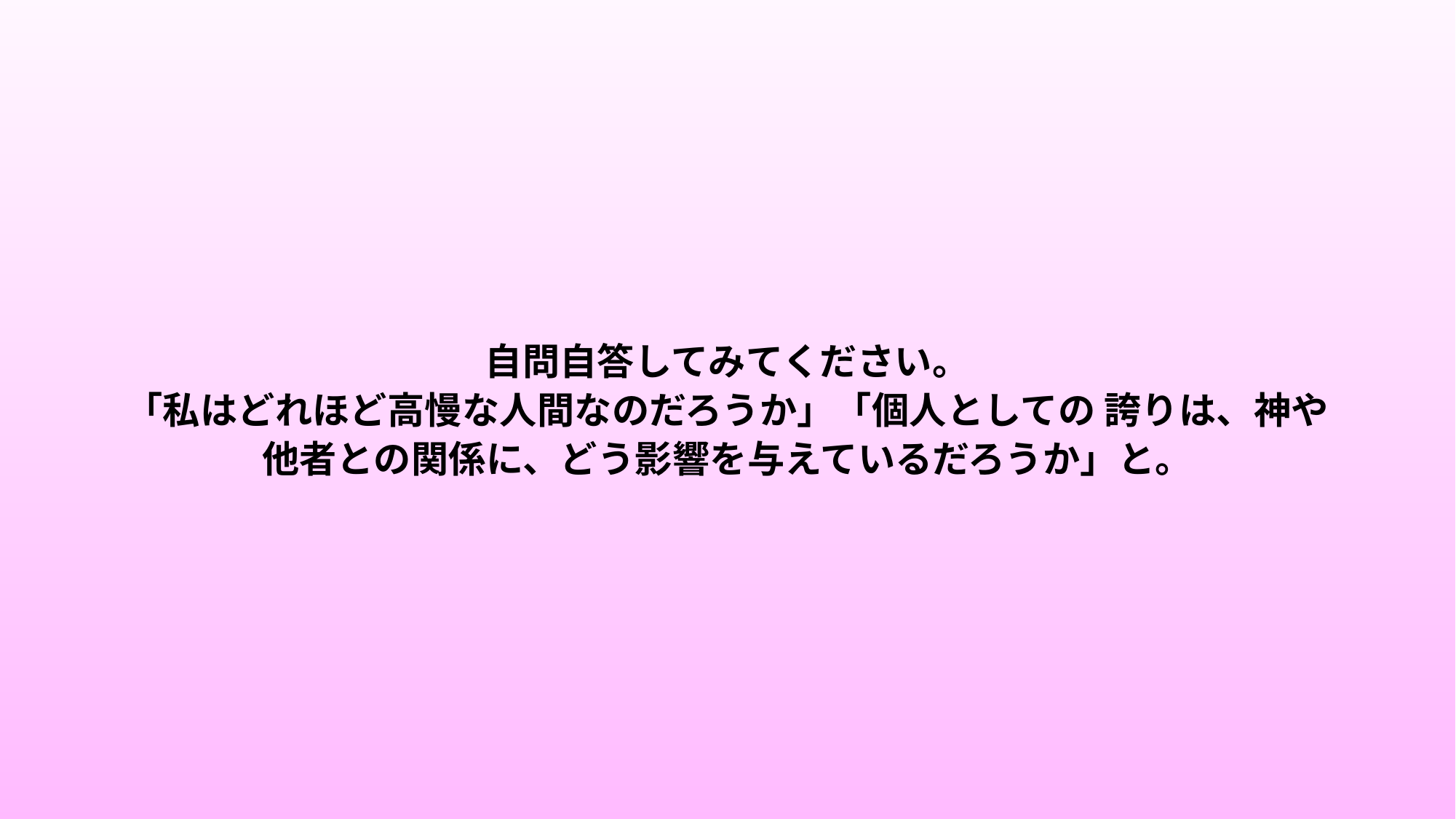

# 自問自答してみてください。 「私はどれほど高慢な人間なのだろうか」「個人としての 誇りは、神や他者との関係に、どう影響を与えているだろうか」と。